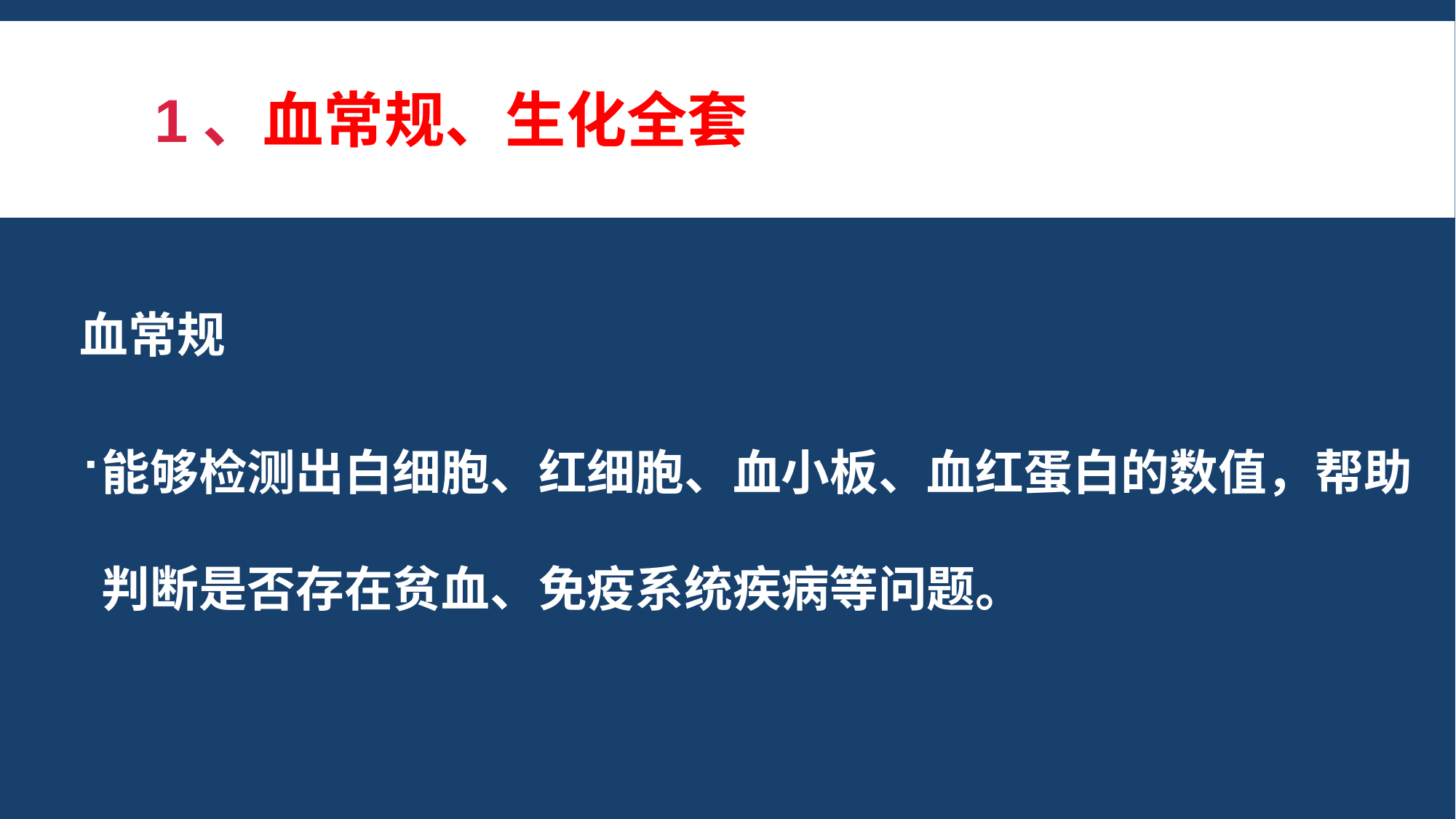

# 1、血常规、生化全套
血常规
能够检测出白细胞、红细胞、血小板、血红蛋白的数值，帮助判断是否存在贫血、免疫系统疾病等问题。